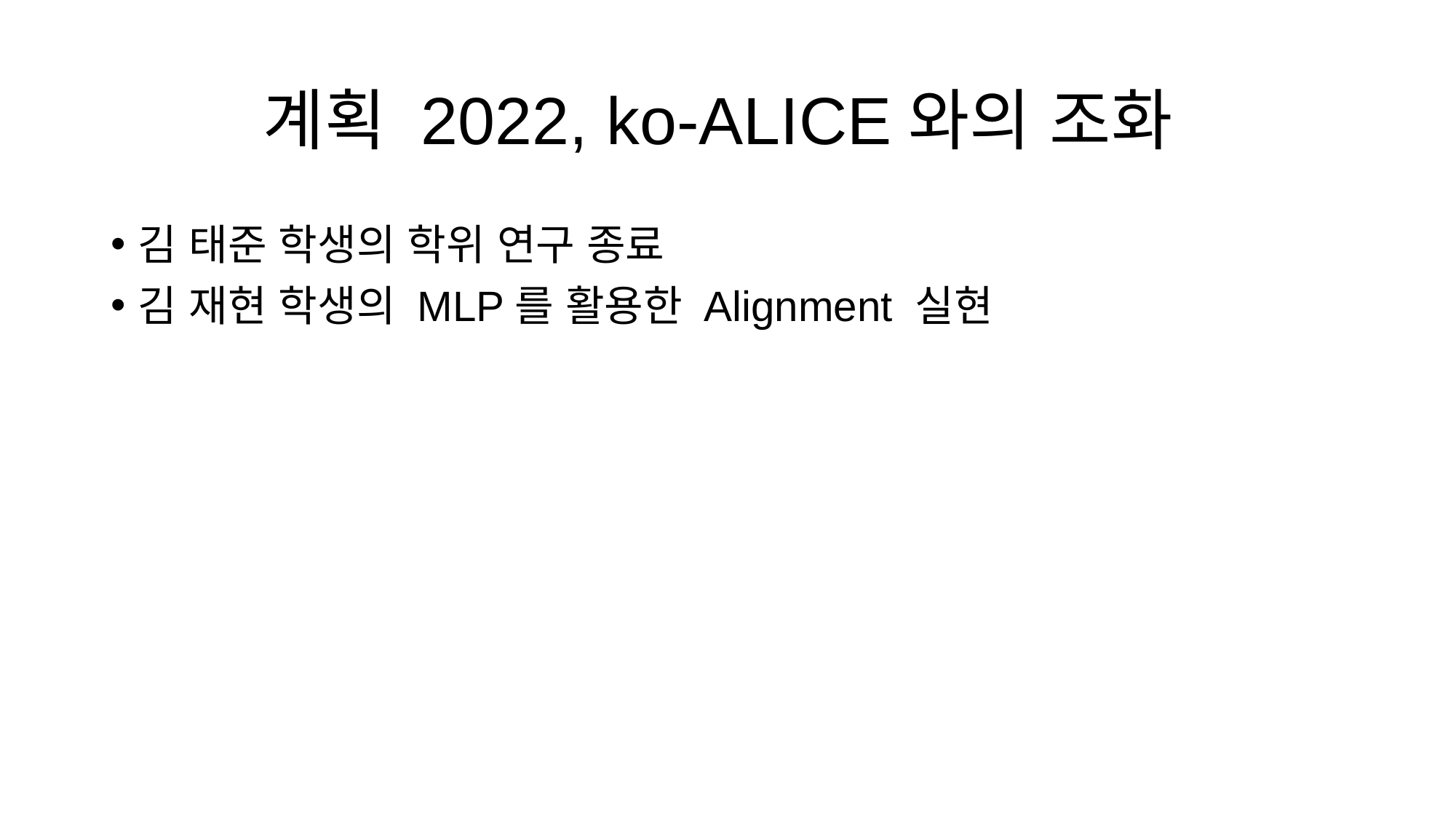

# 계획 2022, ko-ALICE와의 조화
김 태준 학생의 학위 연구 종료
김 재현 학생의 MLP를 활용한 Alignment 실현